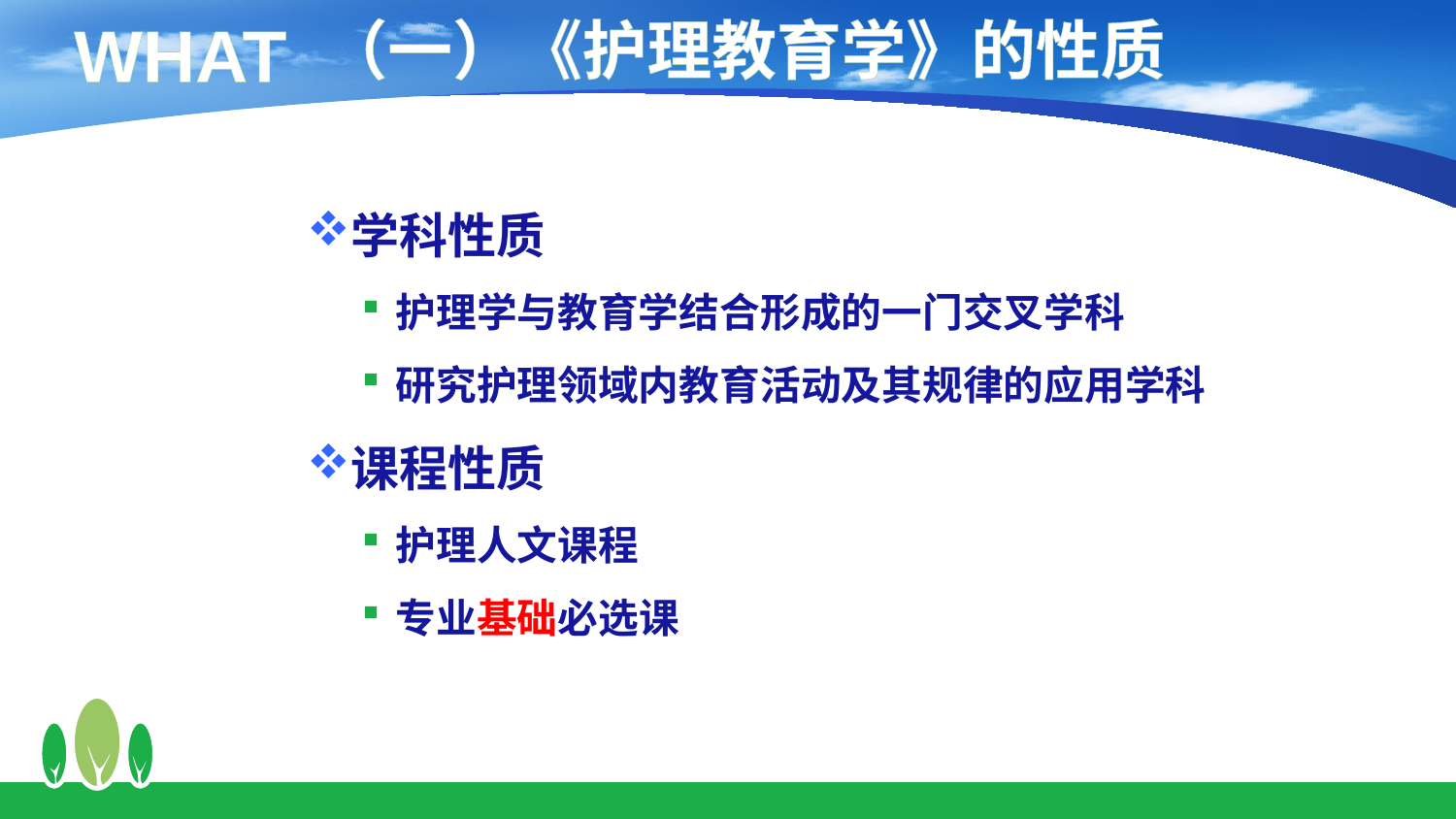

WHAT
（一）《护理教育学》的性质
学科性质
护理学与教育学结合形成的一门交叉学科
研究护理领域内教育活动及其规律的应用学科
课程性质
护理人文课程
专业基础必选课